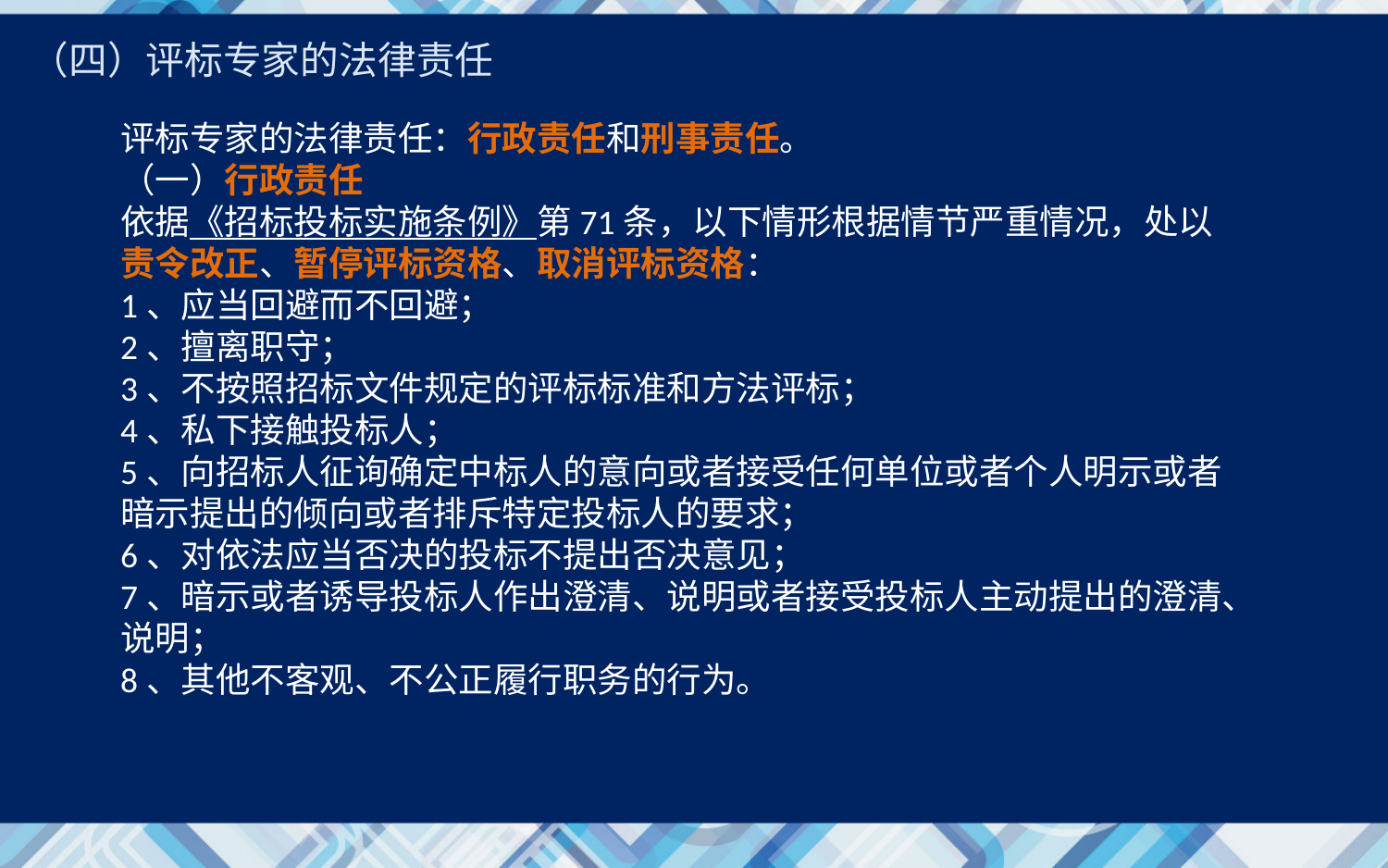

（四）评标专家的法律责任
评标专家的法律责任：行政责任和刑事责任。
（一）行政责任
依据《招标投标实施条例》第71条，以下情形根据情节严重情况，处以
责令改正、暂停评标资格、取消评标资格：
1、应当回避而不回避；
2、擅离职守；
3、不按照招标文件规定的评标标准和方法评标；
4、私下接触投标人；
5、向招标人征询确定中标人的意向或者接受任何单位或者个人明示或者暗示提出的倾向或者排斥特定投标人的要求；
6、对依法应当否决的投标不提出否决意见；
7、暗示或者诱导投标人作出澄清、说明或者接受投标人主动提出的澄清、说明；
8、其他不客观、不公正履行职务的行为。